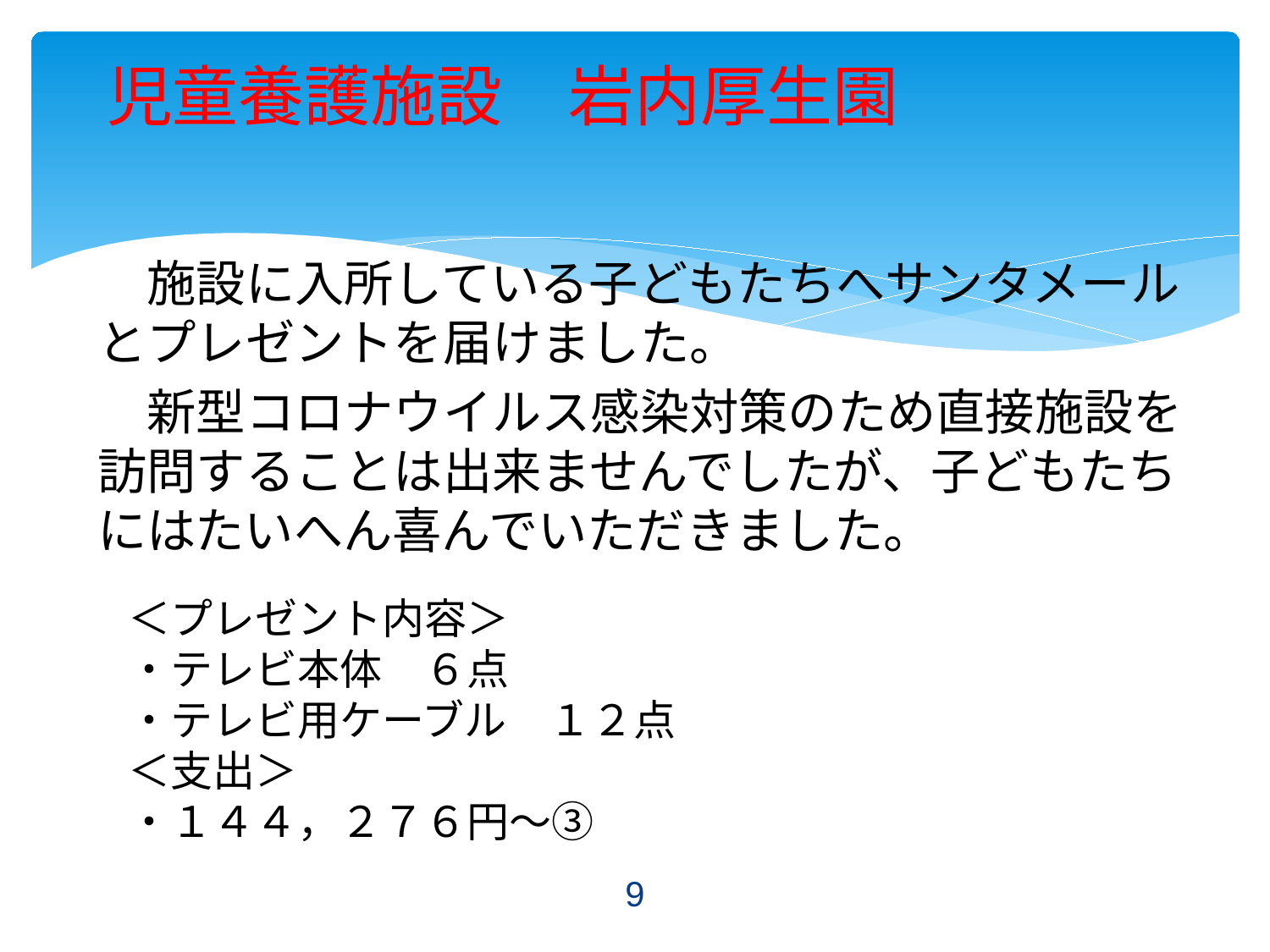

# 児童養護施設　岩内厚生園
　施設に入所している子どもたちへサンタメールとプレゼントを届けました。
　新型コロナウイルス感染対策のため直接施設を訪問することは出来ませんでしたが、子どもたちにはたいへん喜んでいただきました。

＜プレゼント内容＞
・テレビ本体　６点
・テレビ用ケーブル　１２点
＜支出＞
・１４４，２７６円～③
9